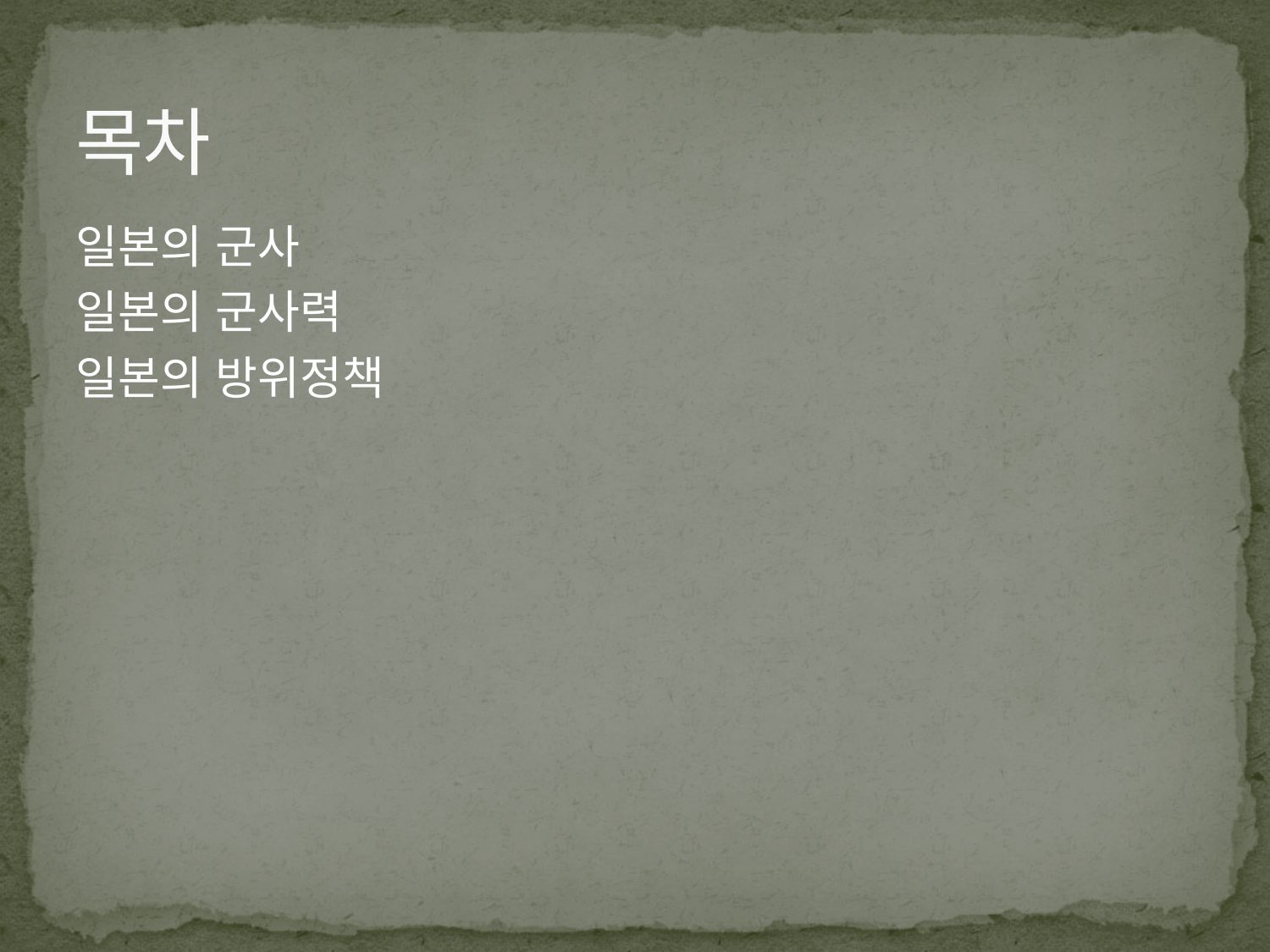

# 목차
일본의 군사
일본의 군사력
일본의 방위정책